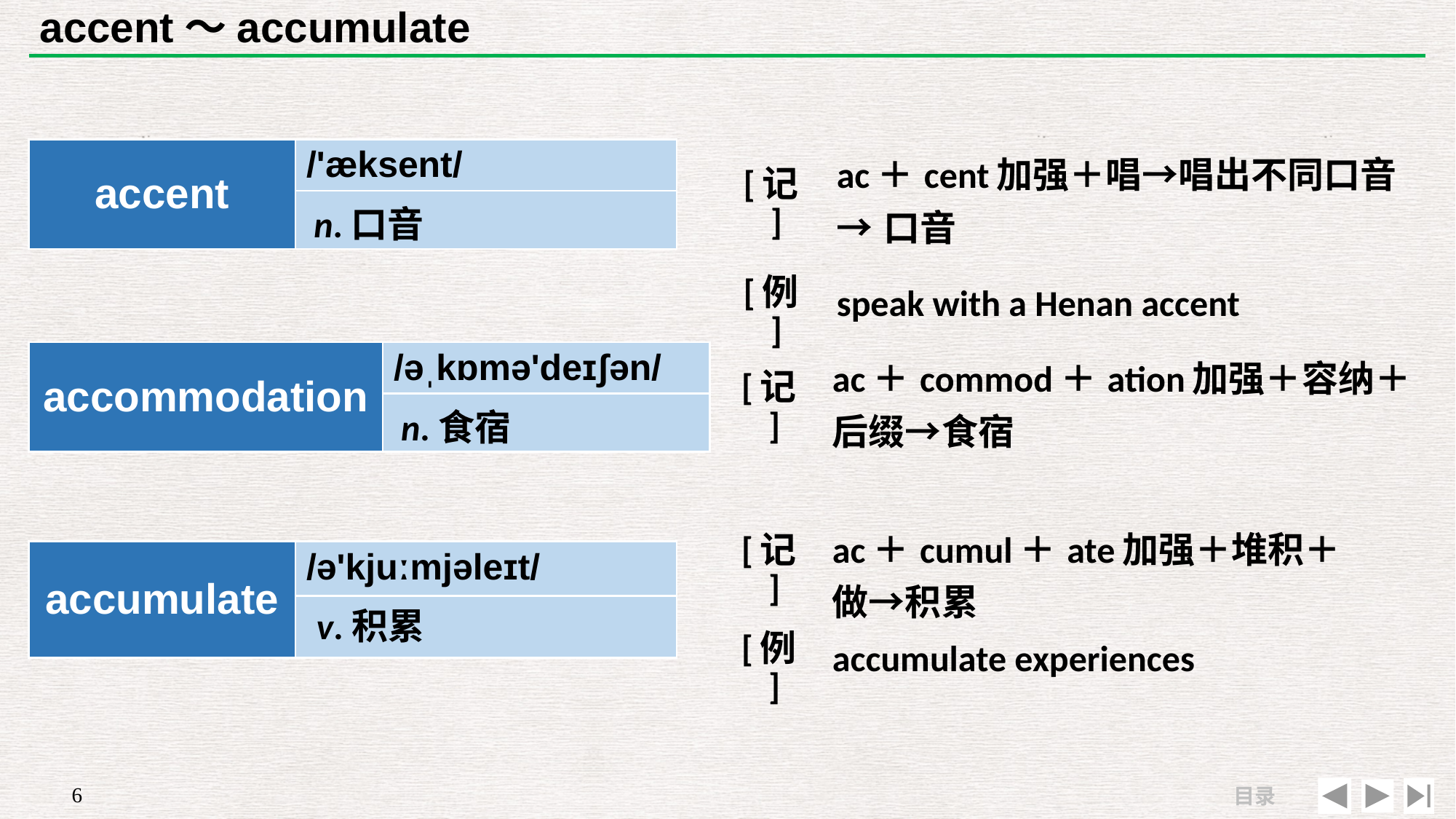

# accent～accumulate

| accent | /'æksent/ |
| --- | --- |
|  |  |
| [记] | ac＋cent加强＋唱→唱出不同口音 →口音 |
| --- | --- |
| [例] | speak with a Henan accent |
n.口音
| accommodation | /əˌkɒmə'deɪʃən/ |
| --- | --- |
|  |  |
| [记] | ac＋commod＋ation加强＋容纳＋ 后缀→食宿 |
| --- | --- |
|  |  |
n.食宿
| [记] | ac＋cumul＋ate加强＋堆积＋做→积累 |
| --- | --- |
| [例] | accumulate experiences |
| accumulate | /ə'kjuːmjəleɪt/ |
| --- | --- |
|  |  |
v.积累